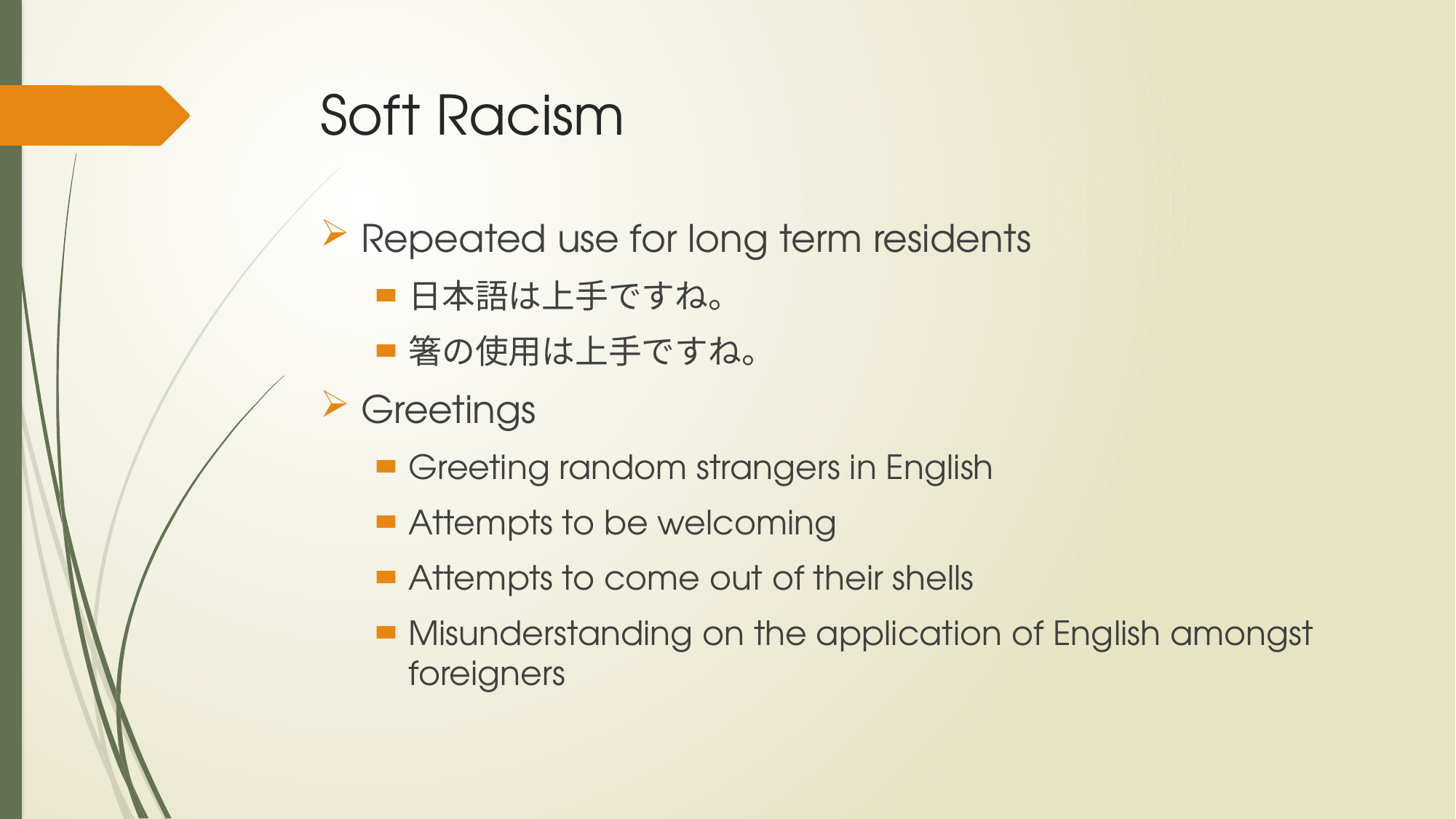

# Soft Racism
Repeated use for long term residents
日本語は上手ですね。
箸の使用は上手ですね。
Greetings
Greeting random strangers in English
Attempts to be welcoming
Attempts to come out of their shells
Misunderstanding on the application of English amongst foreigners